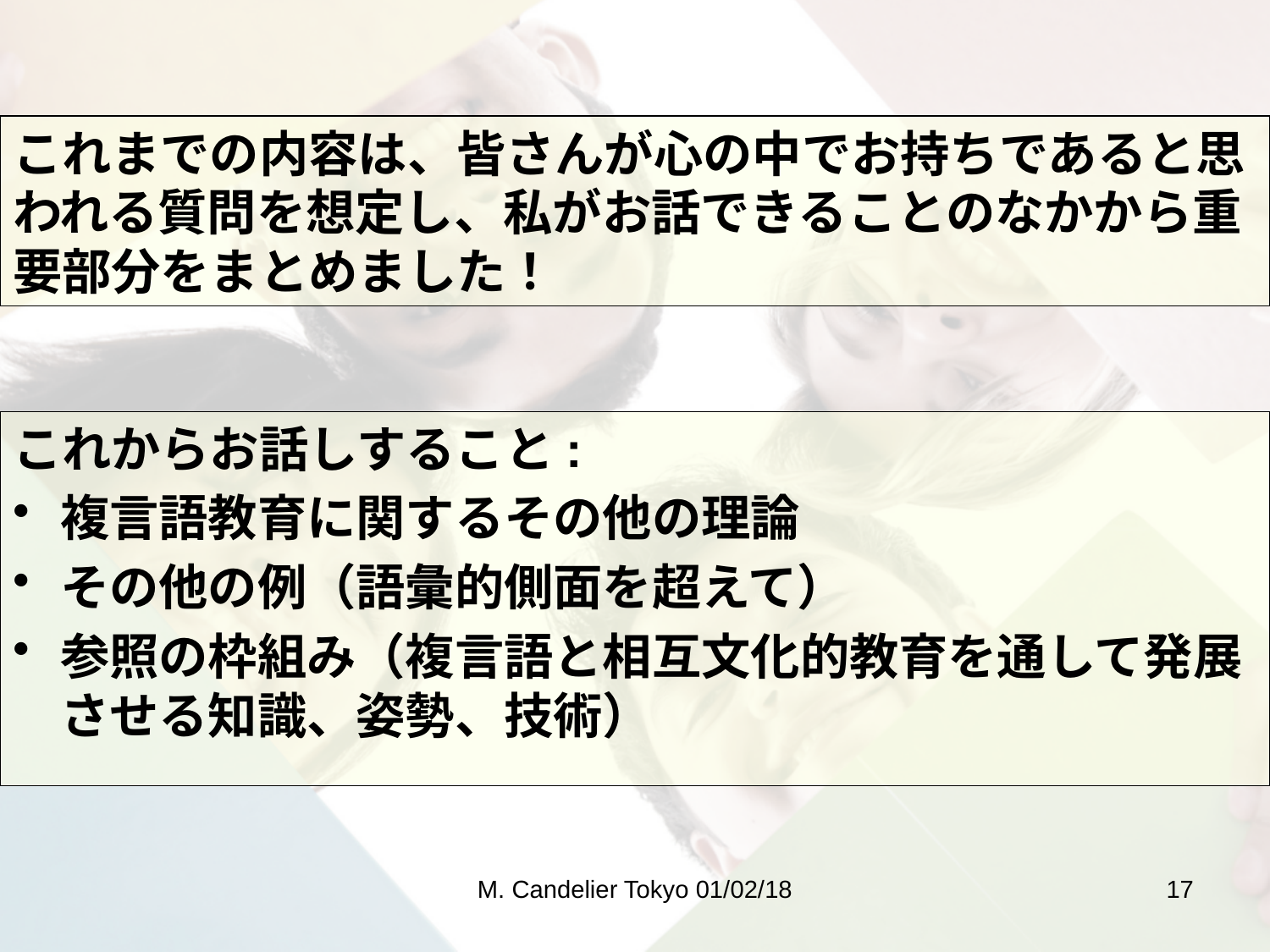

これまでの内容は、皆さんが心の中でお持ちであると思われる質問を想定し、私がお話できることのなかから重要部分をまとめました！
これからお話しすること:
複言語教育に関するその他の理論
その他の例（語彙的側面を超えて）
参照の枠組み（複言語と相互文化的教育を通して発展させる知識、姿勢、技術）
M. Candelier Tokyo 01/02/18
17